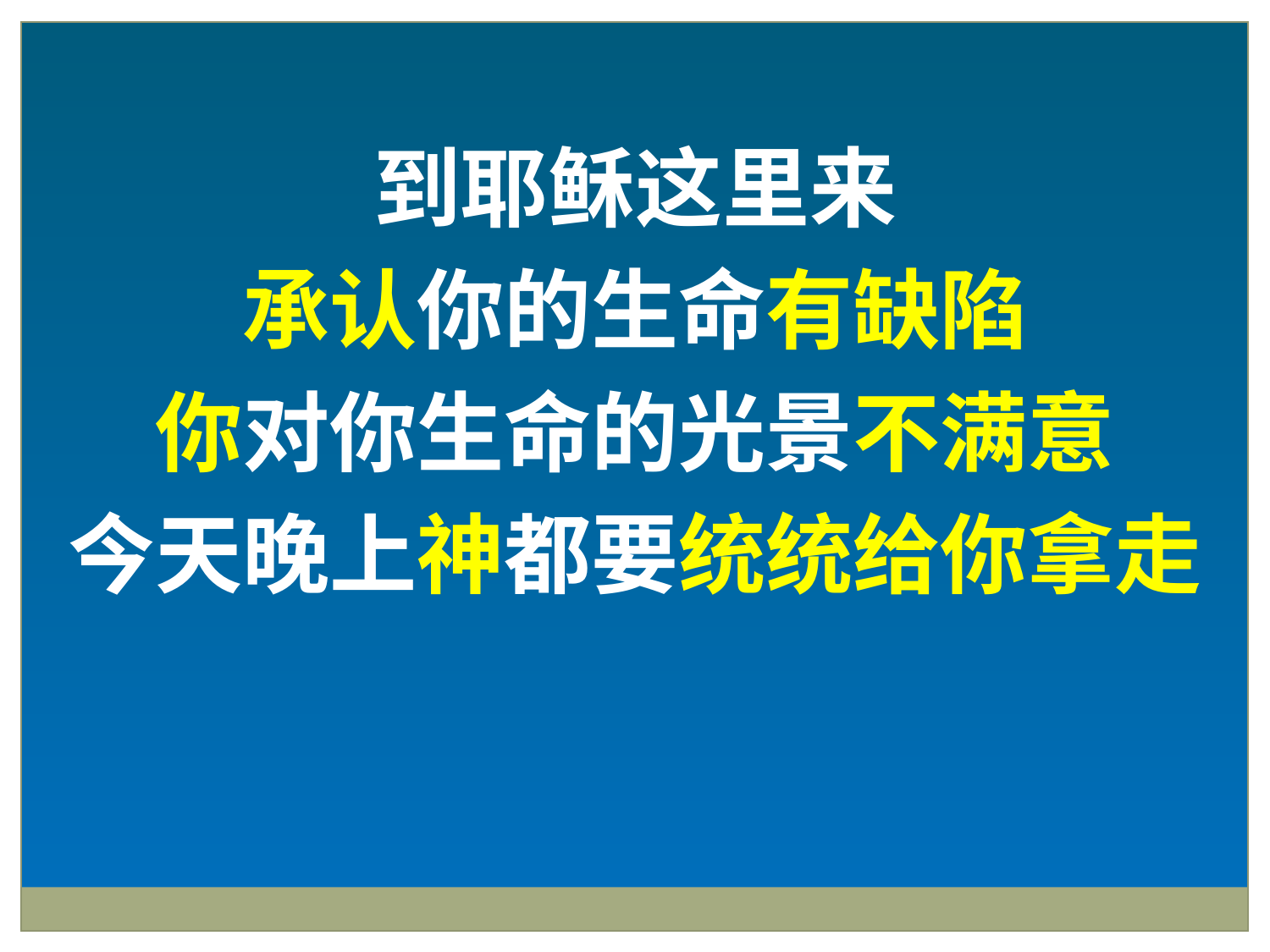

到耶稣这里来
承认你的生命有缺陷
你对你生命的光景不满意
今天晚上神都要统统给你拿走